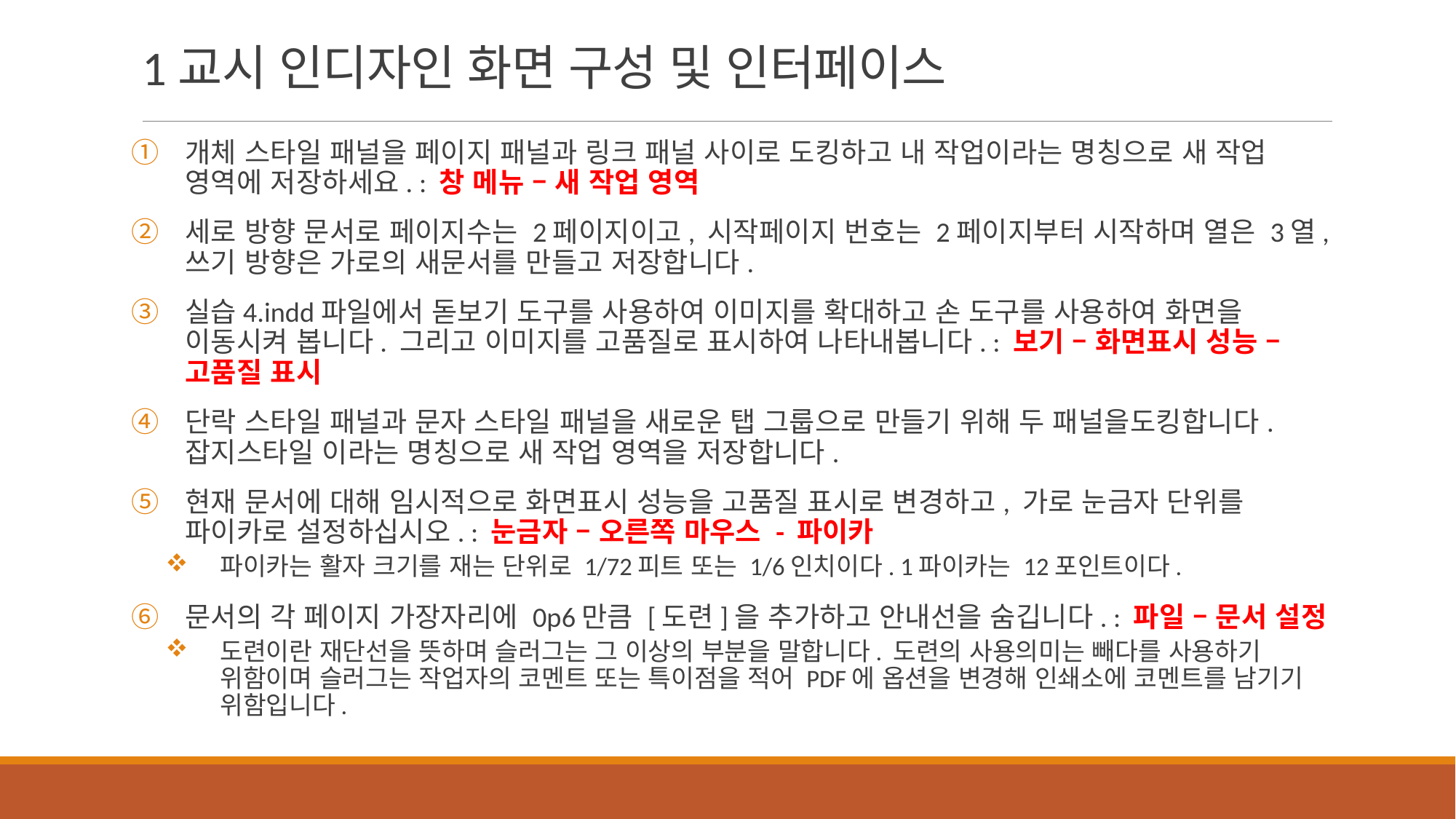

# 1교시 인디자인 화면 구성 및 인터페이스
개체 스타일 패널을 페이지 패널과 링크 패널 사이로 도킹하고 내 작업이라는 명칭으로 새 작업 영역에 저장하세요. : 창 메뉴 – 새 작업 영역
세로 방향 문서로 페이지수는 2페이지이고, 시작페이지 번호는 2페이지부터 시작하며 열은 3열, 쓰기 방향은 가로의 새문서를 만들고 저장합니다.
실습4.indd파일에서 돋보기 도구를 사용하여 이미지를 확대하고 손 도구를 사용하여 화면을 이동시켜 봅니다. 그리고 이미지를 고품질로 표시하여 나타내봅니다. : 보기 – 화면표시 성능 – 고품질 표시
단락 스타일 패널과 문자 스타일 패널을 새로운 탭 그룹으로 만들기 위해 두 패널을도킹합니다. 잡지스타일 이라는 명칭으로 새 작업 영역을 저장합니다.
현재 문서에 대해 임시적으로 화면표시 성능을 고품질 표시로 변경하고, 가로 눈금자 단위를 파이카로 설정하십시오. : 눈금자 – 오른쪽 마우스 - 파이카
파이카는 활자 크기를 재는 단위로 1/72피트 또는 1/6인치이다. 1파이카는 12포인트이다.
문서의 각 페이지 가장자리에 0p6만큼 [도련]을 추가하고 안내선을 숨깁니다. : 파일 – 문서 설정
도련이란 재단선을 뜻하며 슬러그는 그 이상의 부분을 말합니다. 도련의 사용의미는 빼다를 사용하기 위함이며 슬러그는 작업자의 코멘트 또는 특이점을 적어 PDF에 옵션을 변경해 인쇄소에 코멘트를 남기기 위함입니다.